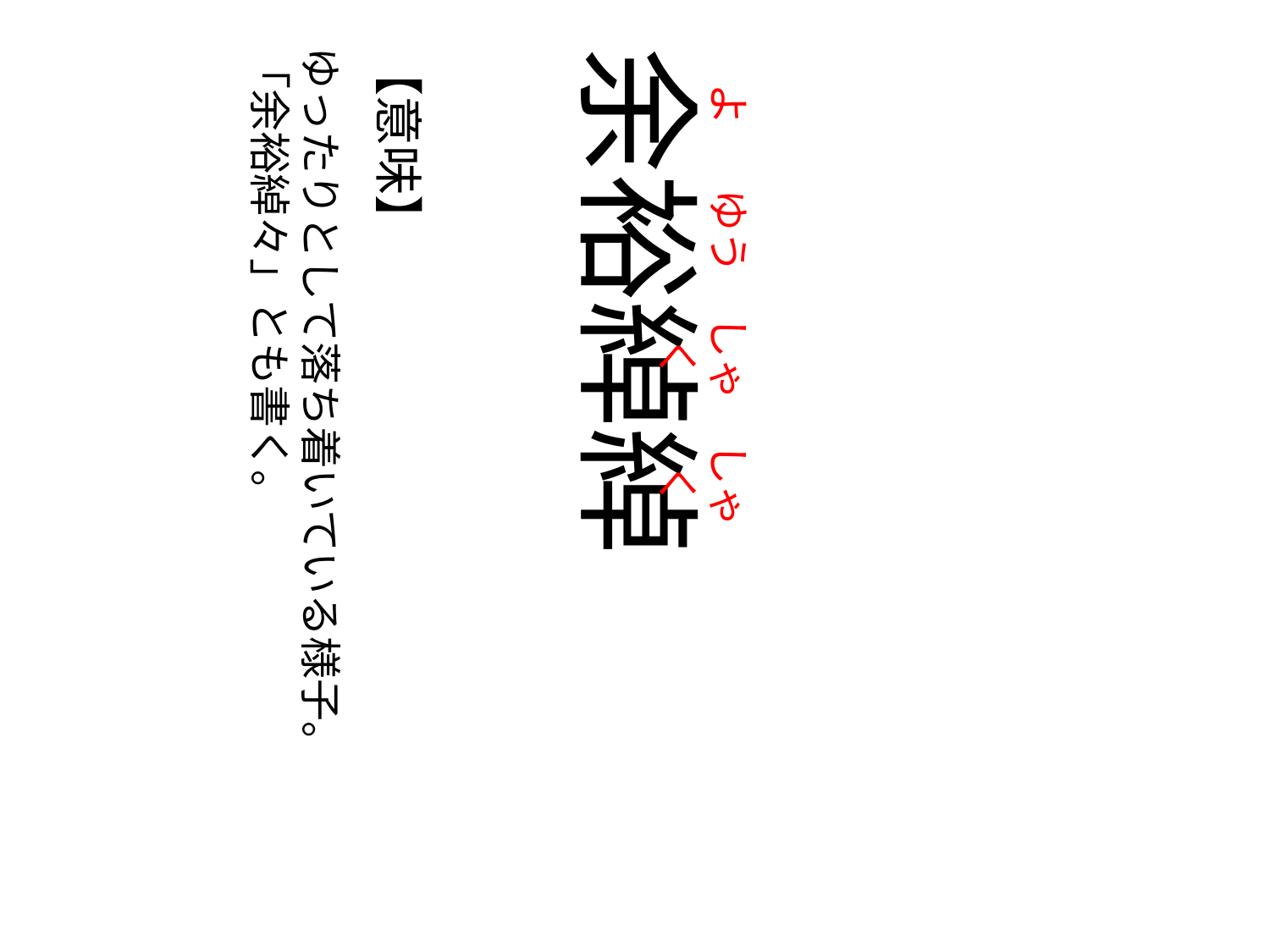

よ
の
ゆう
の
しゃく
の
しゃく
ゆったりとして落ち着いている様子。
「余裕綽々」とも書く。
【意味】
余裕綽綽